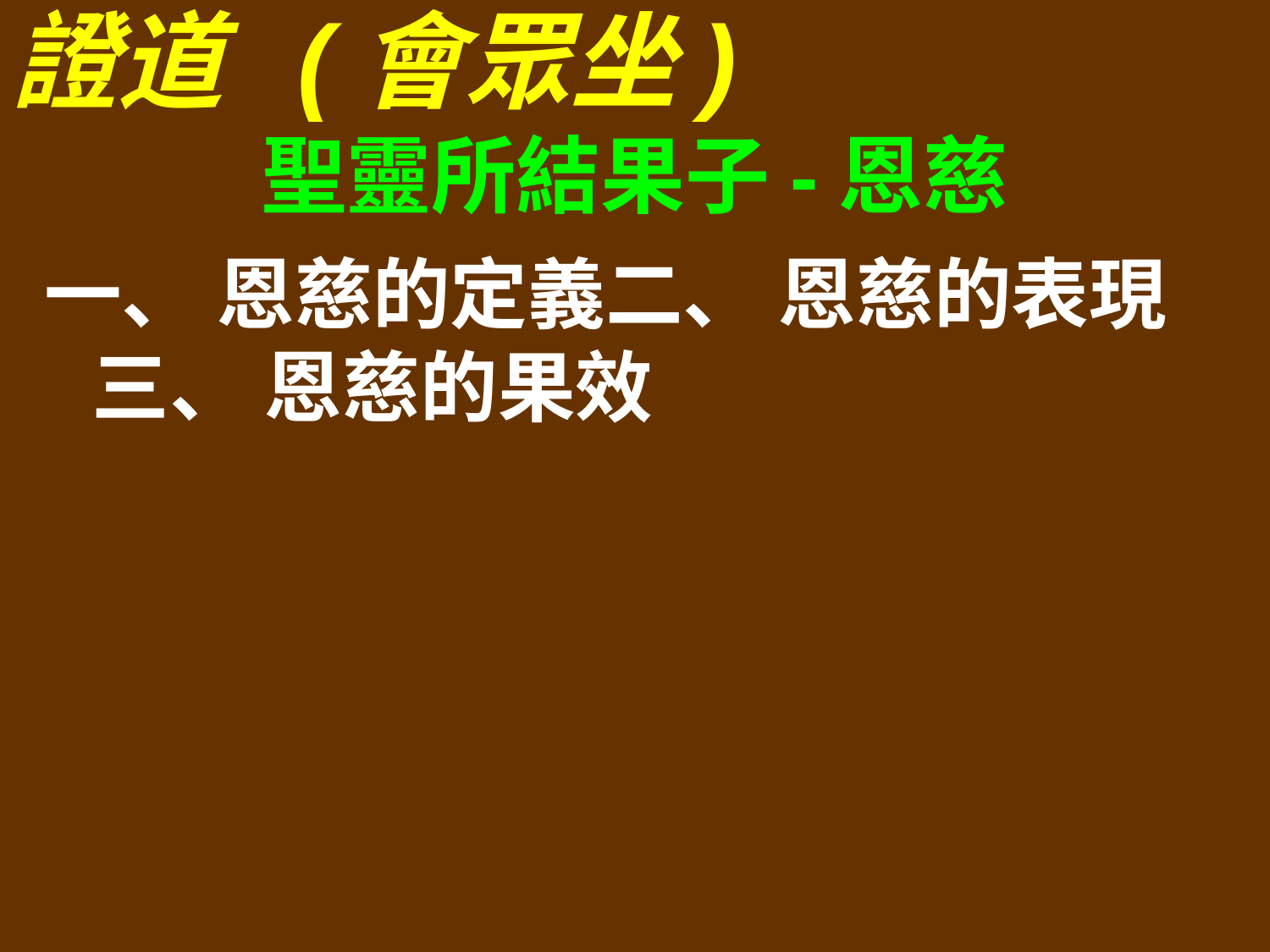

證道  (會眾坐)
聖靈所結果子-恩慈
一、 恩慈的定義二、 恩慈的表現三、 恩慈的果效